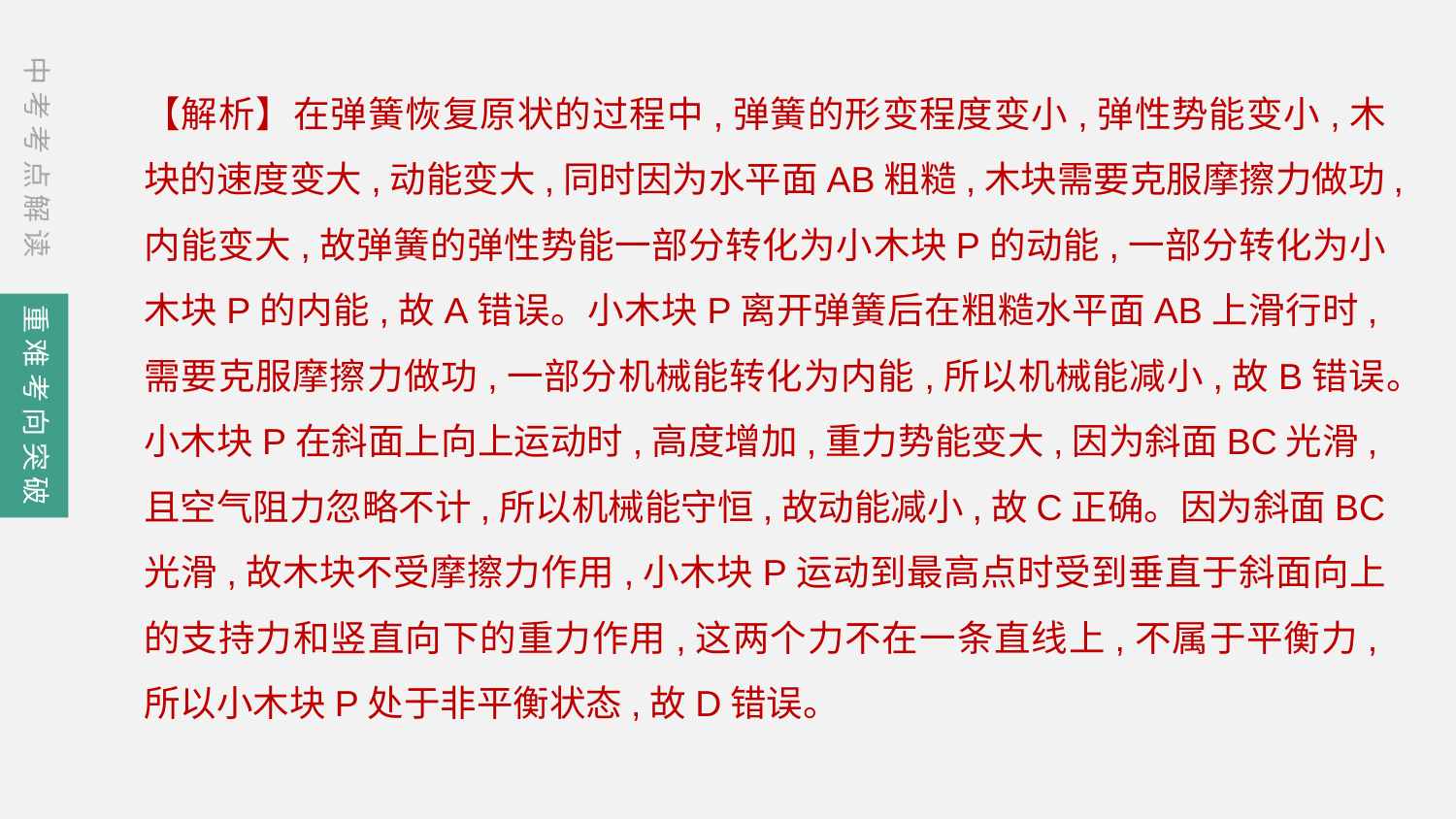

中考考点解读
【解析】在弹簧恢复原状的过程中,弹簧的形变程度变小,弹性势能变小,木块的速度变大,动能变大,同时因为水平面AB粗糙,木块需要克服摩擦力做功,内能变大,故弹簧的弹性势能一部分转化为小木块P的动能,一部分转化为小木块P的内能,故A错误。小木块P离开弹簧后在粗糙水平面AB上滑行时,需要克服摩擦力做功,一部分机械能转化为内能,所以机械能减小,故B错误。小木块P在斜面上向上运动时,高度增加,重力势能变大,因为斜面BC光滑,且空气阻力忽略不计,所以机械能守恒,故动能减小,故C正确。因为斜面BC光滑,故木块不受摩擦力作用,小木块P运动到最高点时受到垂直于斜面向上的支持力和竖直向下的重力作用,这两个力不在一条直线上,不属于平衡力,所以小木块P处于非平衡状态,故D错误。
重难考向突破